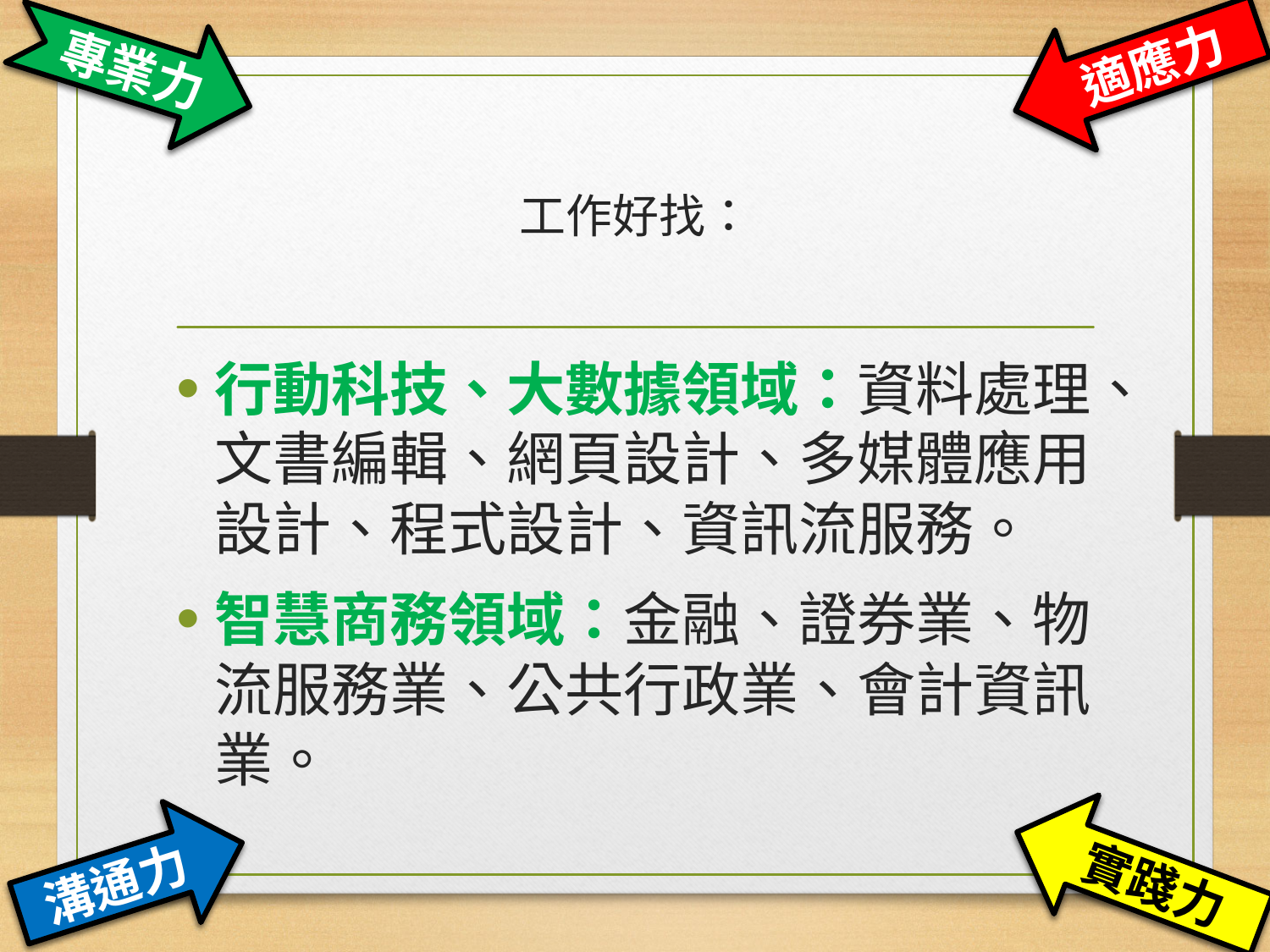

適應力
專業力
溝通力
實踐力
# 工作好找：
行動科技、大數據領域：資料處理、文書編輯、網頁設計、多媒體應用設計、程式設計、資訊流服務。
智慧商務領域：金融、證券業、物流服務業、公共行政業、會計資訊業。

50